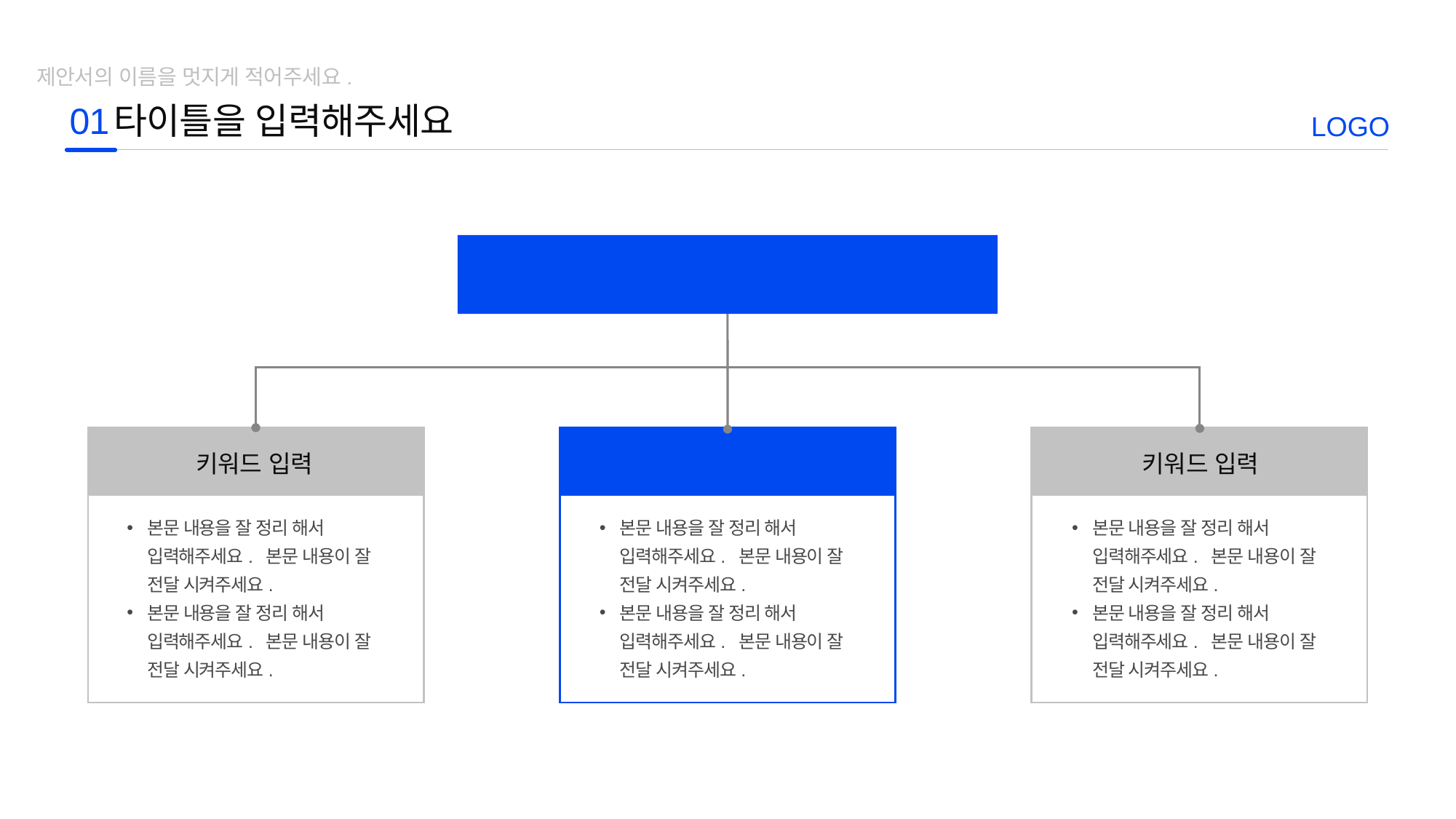

제안서의 이름을 멋지게 적어주세요.
01
타이틀을 입력해주세요
LOGO

키워드를 입력해주세요
|  |
| --- |
|  |
|  |
| --- |
|  |
|  |
| --- |
|  |
키워드 입력
키워드 입력
키워드 입력
본문 내용을 잘 정리 해서 입력해주세요.  본문 내용이 잘 전달 시켜주세요.
본문 내용을 잘 정리 해서 입력해주세요.  본문 내용이 잘 전달 시켜주세요.
본문 내용을 잘 정리 해서 입력해주세요.  본문 내용이 잘 전달 시켜주세요.
본문 내용을 잘 정리 해서 입력해주세요.  본문 내용이 잘 전달 시켜주세요.
본문 내용을 잘 정리 해서 입력해주세요.  본문 내용이 잘 전달 시켜주세요.
본문 내용을 잘 정리 해서 입력해주세요.  본문 내용이 잘 전달 시켜주세요.